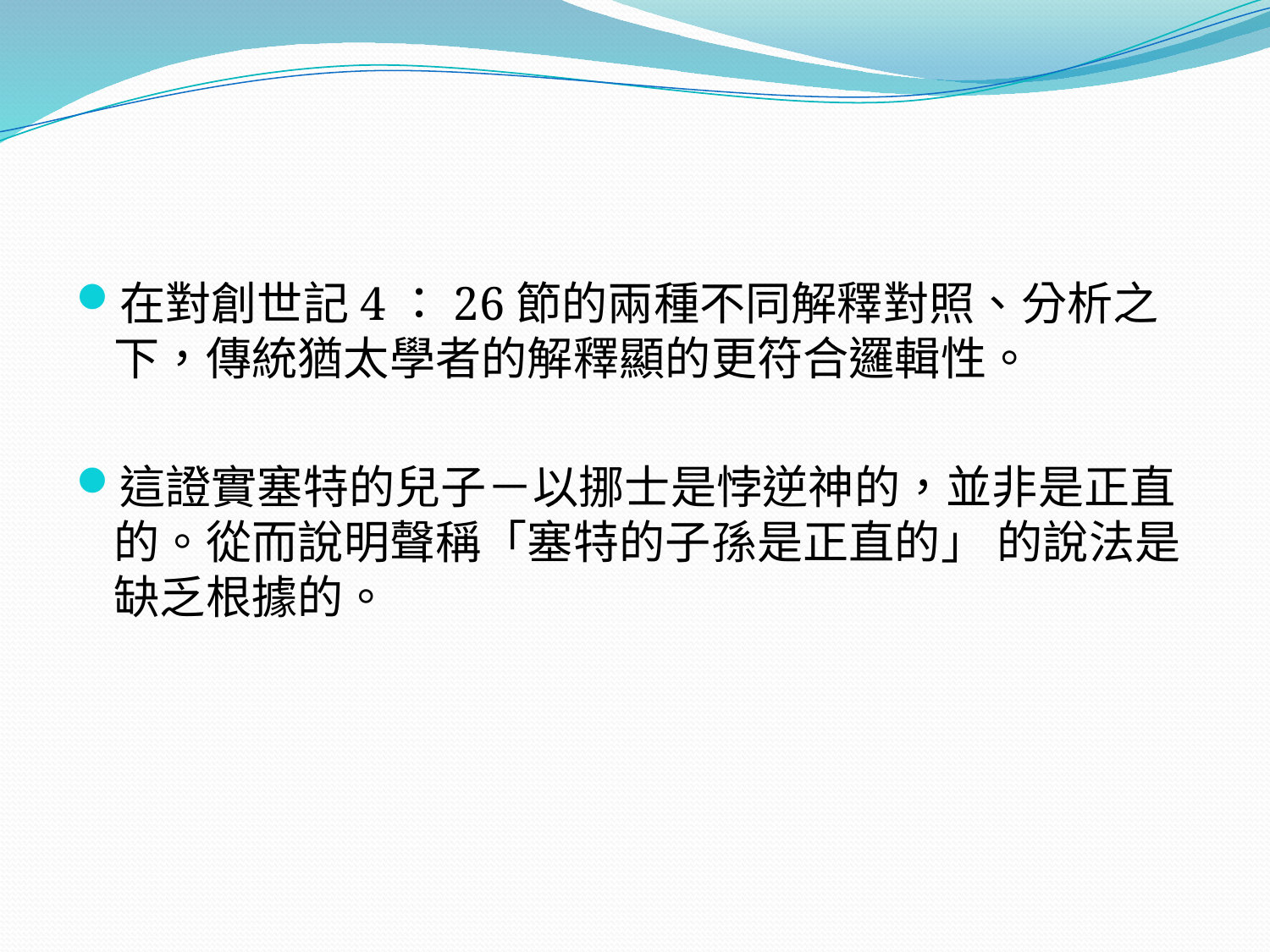

#
在對創世記4：26節的兩種不同解釋對照、分析之下，傳統猶太學者的解釋顯的更符合邏輯性。

這證實塞特的兒子－以挪士是悖逆神的，並非是正直的。從而說明聲稱「塞特的子孫是正直的」 的說法是缺乏根據的。